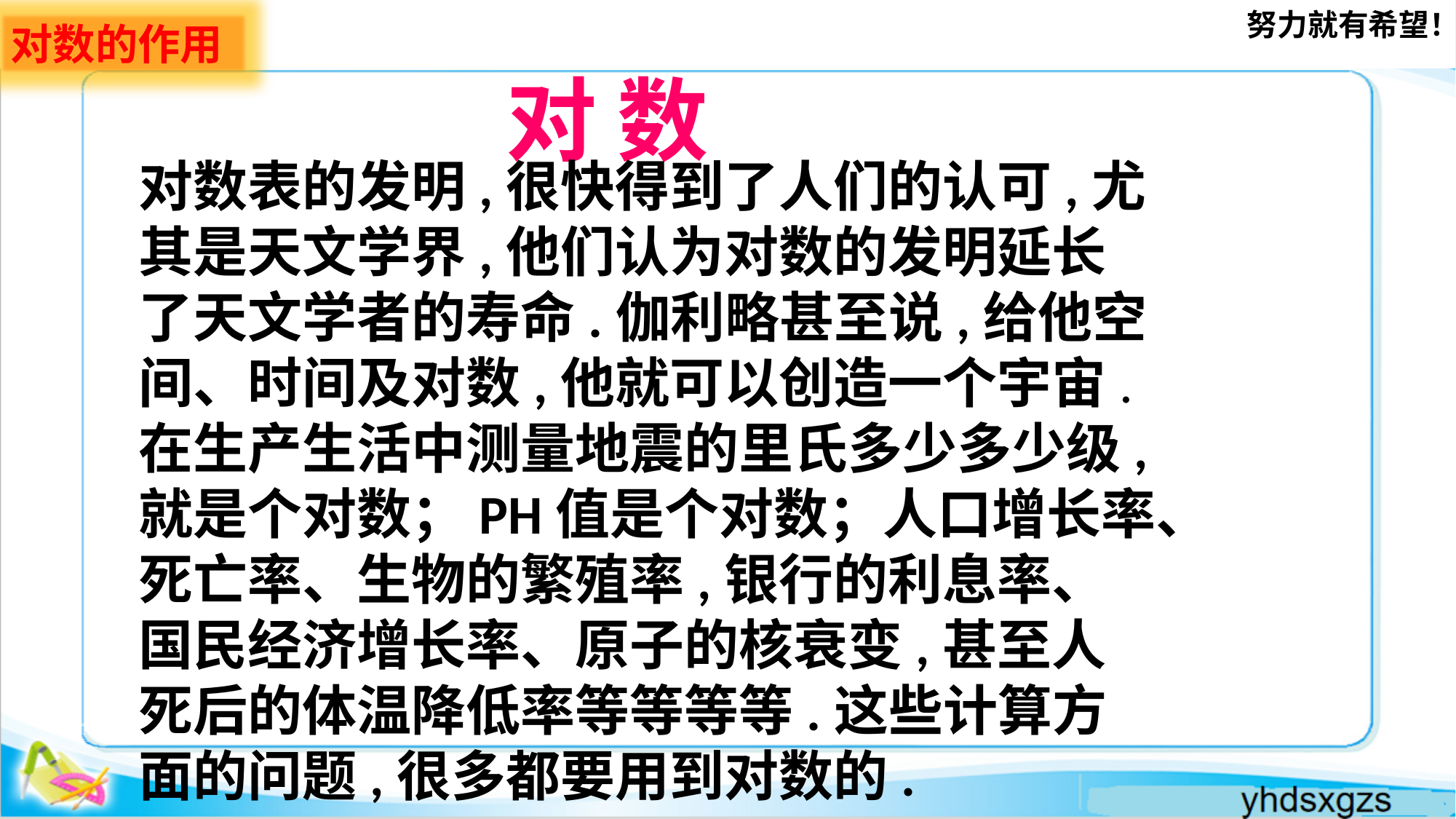

对数的作用
对 数
对数表的发明,很快得到了人们的认可,尤其是天文学界,他们认为对数的发明延长了天文学者的寿命.伽利略甚至说,给他空间、时间及对数,他就可以创造一个宇宙.在生产生活中测量地震的里氏多少多少级,就是个对数；PH值是个对数；人口增长率、死亡率、生物的繁殖率,银行的利息率、国民经济增长率、原子的核衰变,甚至人死后的体温降低率等等等等.这些计算方面的问题,很多都要用到对数的.